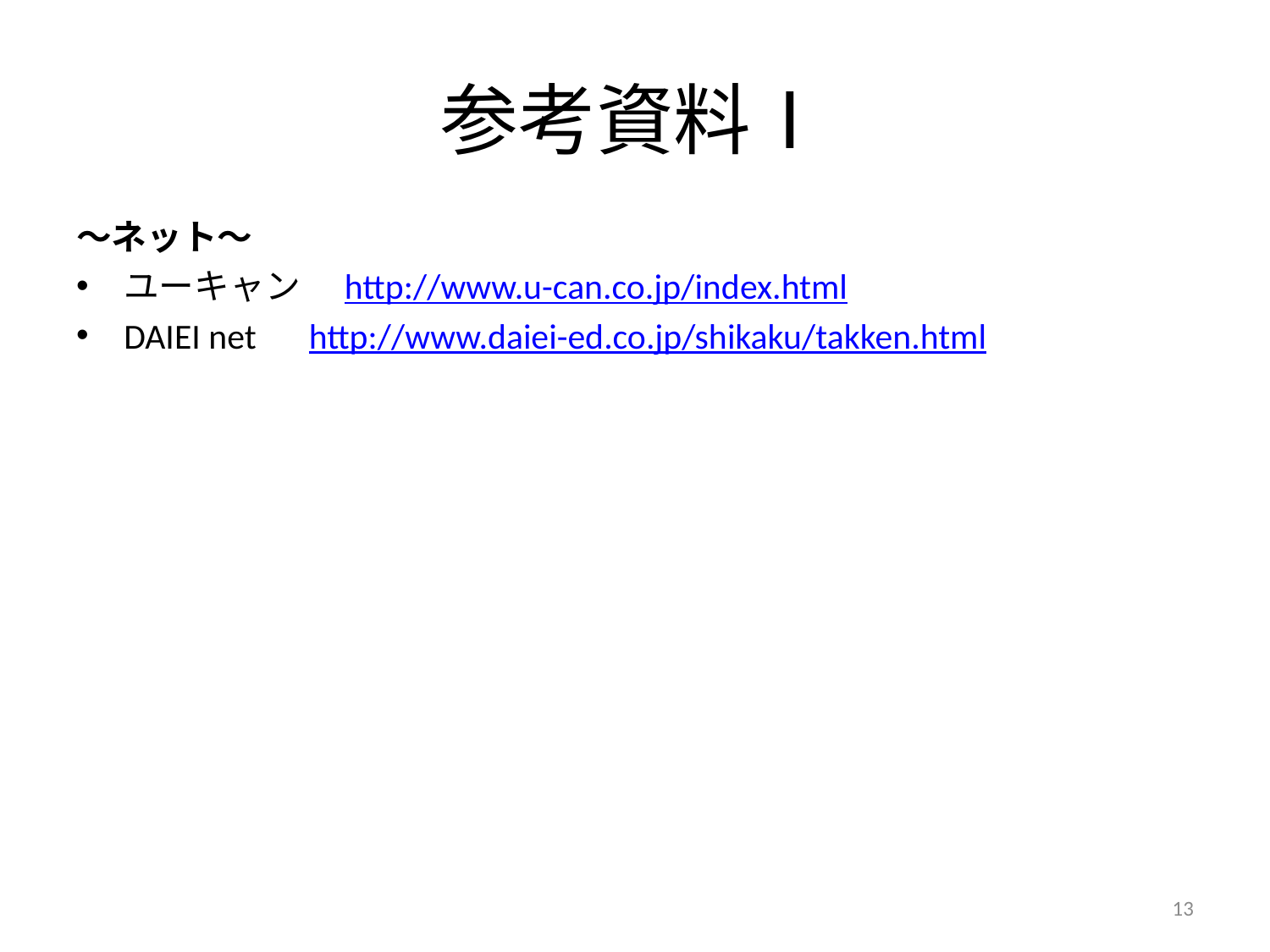

# 参考資料Ⅰ
～ネット～
ユーキャン　http://www.u-can.co.jp/index.html
DAIEI net　http://www.daiei-ed.co.jp/shikaku/takken.html

13